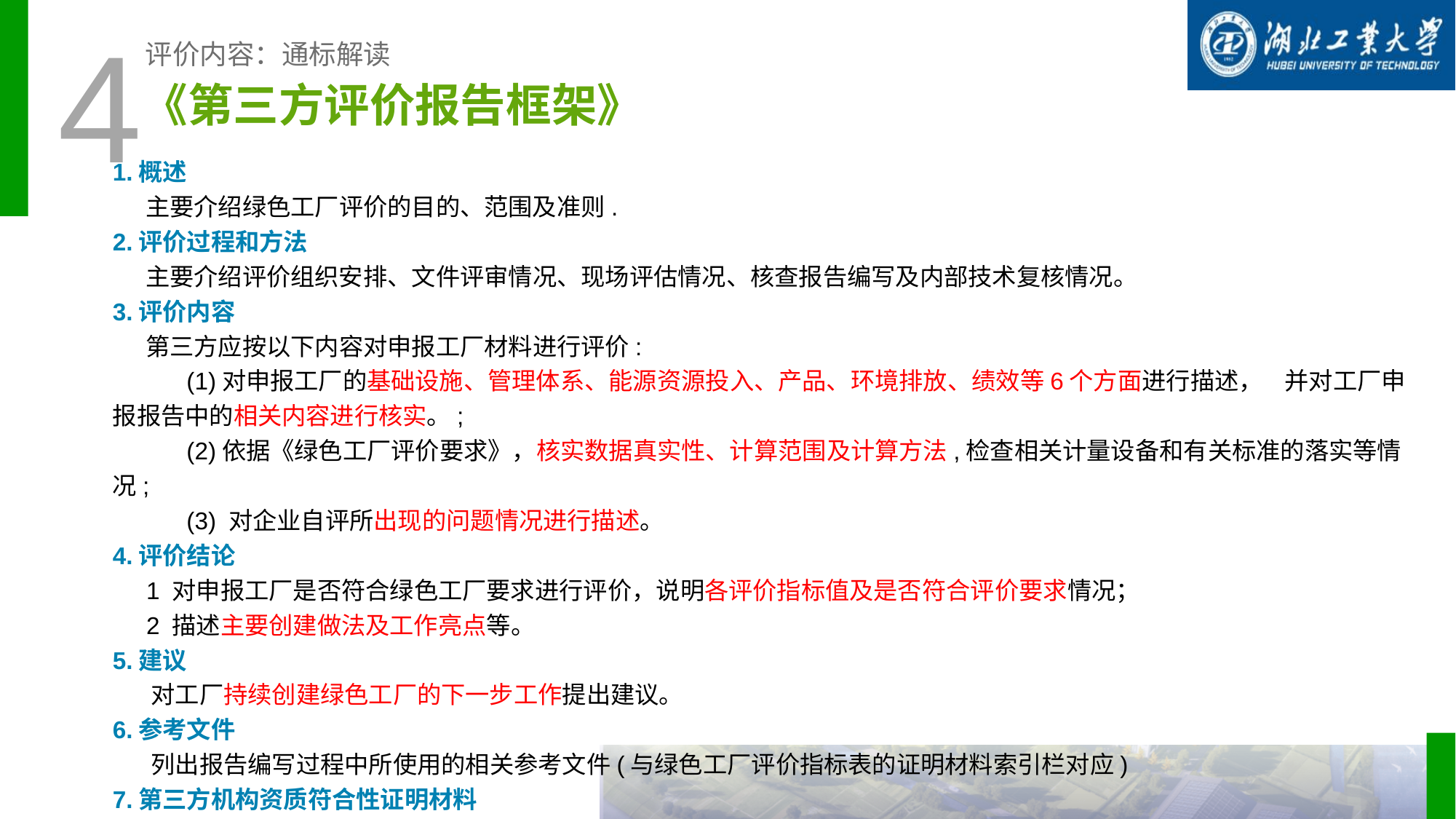

4
评价内容：通标解读
《第三方评价报告框架》
1.概述
     主要介绍绿色工厂评价的目的、范围及准则.
2.评价过程和方法
     主要介绍评价组织安排、文件评审情况、现场评估情况、核查报告编写及内部技术复核情况。
3.评价内容
     第三方应按以下内容对申报工厂材料进行评价:
           (1)对申报工厂的基础设施、管理体系、能源资源投入、产品、环境排放、绩效等6个方面进行描述，    并对工厂申报报告中的相关内容进行核实。;
           (2)依据《绿色工厂评价要求》，核实数据真实性、计算范围及计算方法,检查相关计量设备和有关标准的落实等情况;
           (3) 对企业自评所出现的问题情况进行描述。
4.评价结论
     1 对申报工厂是否符合绿色工厂要求进行评价，说明各评价指标值及是否符合评价要求情况；
     2 描述主要创建做法及工作亮点等。
5.建议
      对工厂持续创建绿色工厂的下一步工作提出建议。
6.参考文件
      列出报告编写过程中所使用的相关参考文件(与绿色工厂评价指标表的证明材料索引栏对应)
7.第三方机构资质符合性证明材料
      列出第三方机构满足条件的资质符合性证明材料。